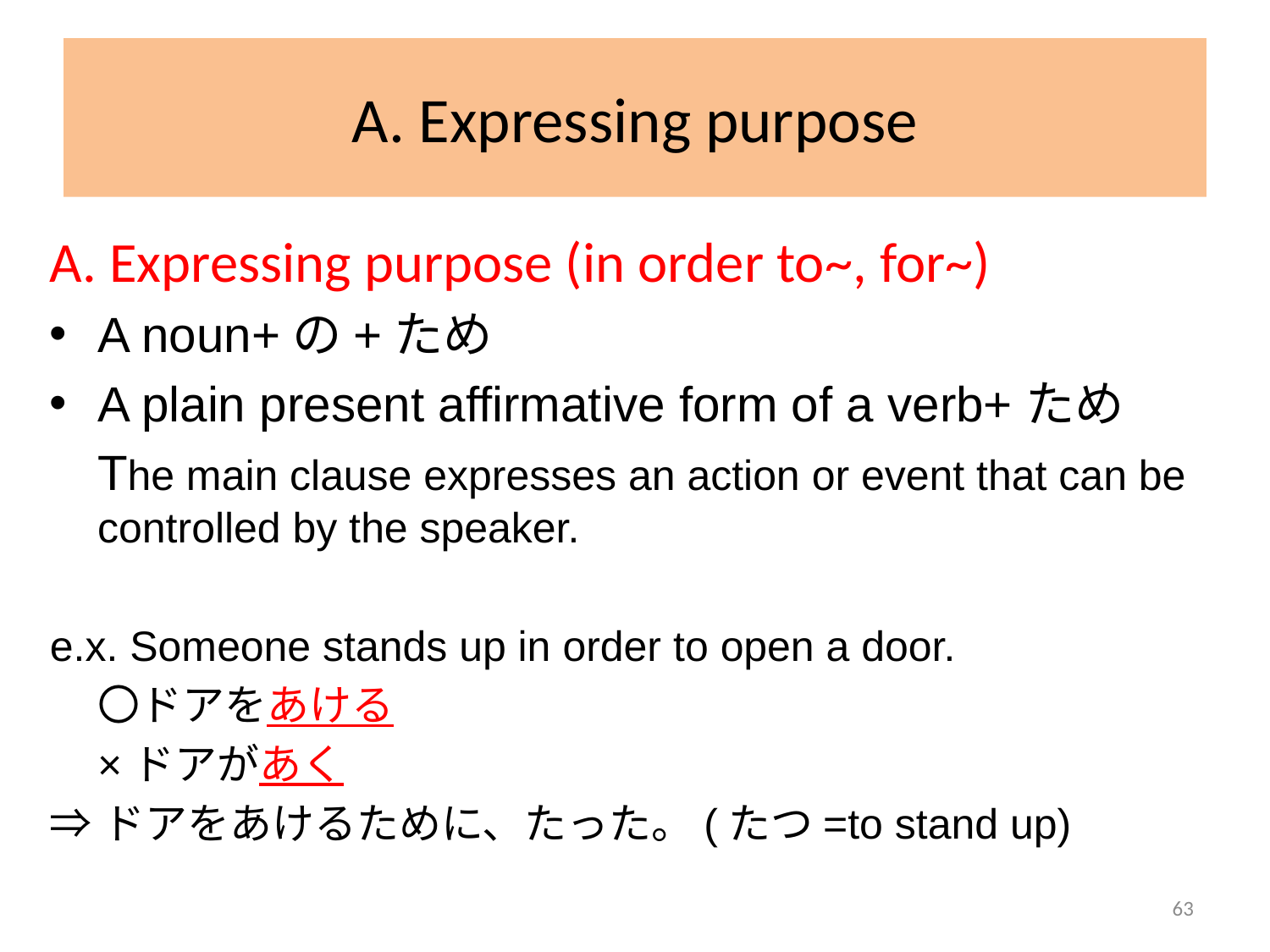

# A. Expressing purpose
A. Expressing purpose (in order to~, for~)
A noun+の+ため
A plain present affirmative form of a verb+ため
	The main clause expresses an action or event that can be controlled by the speaker.

e.x. Someone stands up in order to open a door.
	〇ドアをあける
	×ドアがあく
⇒ドアをあけるために、たった。(たつ=to stand up)
63